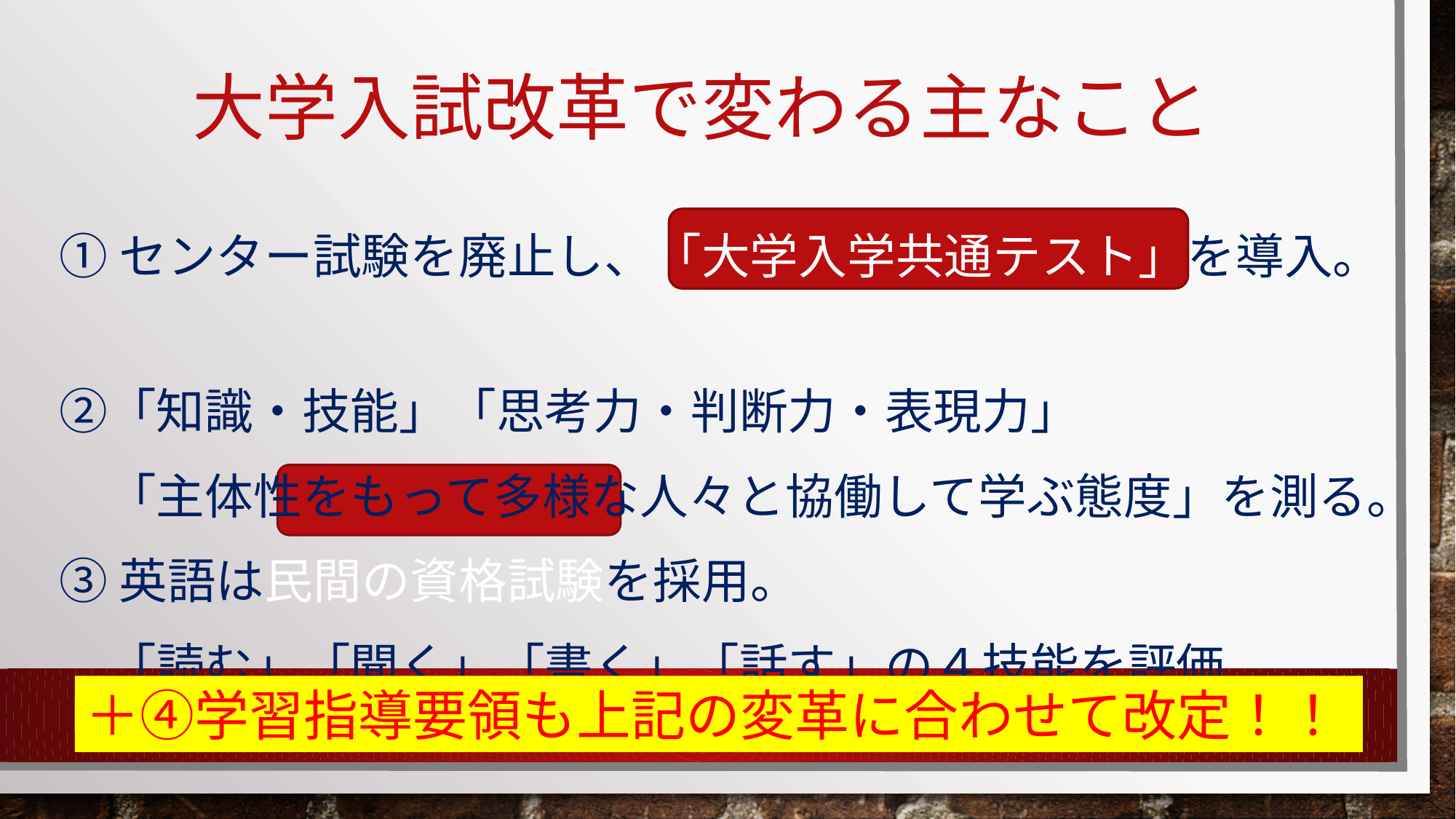

# 大学入試改革で変わる主なこと
　① センター試験を廃止し、「大学入学共通テスト」を導入。
　②「知識・技能」「思考力・判断力・表現力」
　　「主体性をもって多様な人々と協働して学ぶ態度」を測る。
　③ 英語は民間の資格試験を採用。
　　「読む」「聞く」「書く」「話す」の４技能を評価

＋④学習指導要領も上記の変革に合わせて改定！！